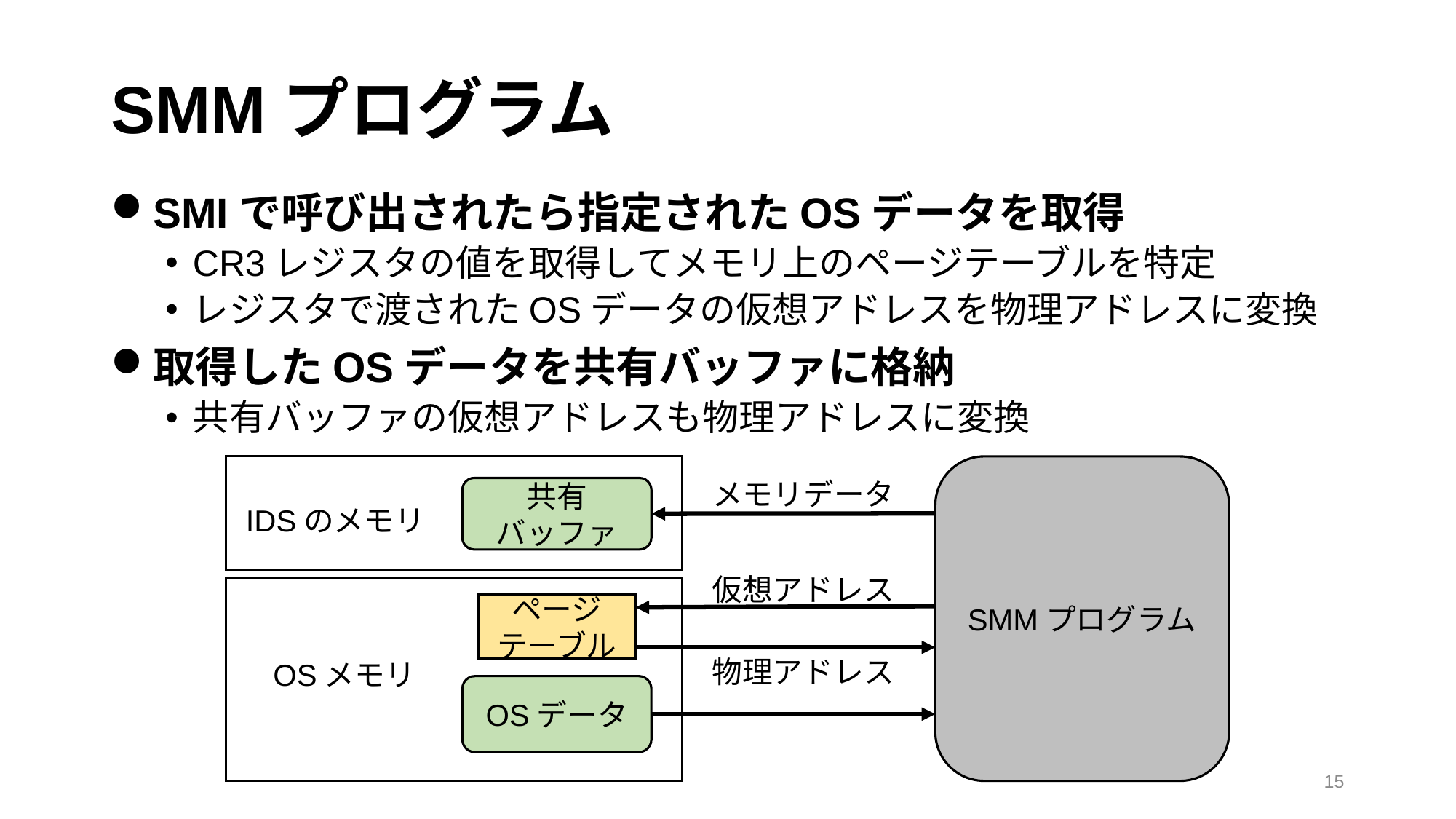

# SMMプログラム
SMIで呼び出されたら指定されたOSデータを取得
CR3レジスタの値を取得してメモリ上のページテーブルを特定
レジスタで渡されたOSデータの仮想アドレスを物理アドレスに変換
取得したOSデータを共有バッファに格納
共有バッファの仮想アドレスも物理アドレスに変換

SMMプログラム
共有
バッファ
IDSのメモリ

ページテーブル
OSメモリ
OSデータ
メモリデータ
仮想アドレス
物理アドレス
15